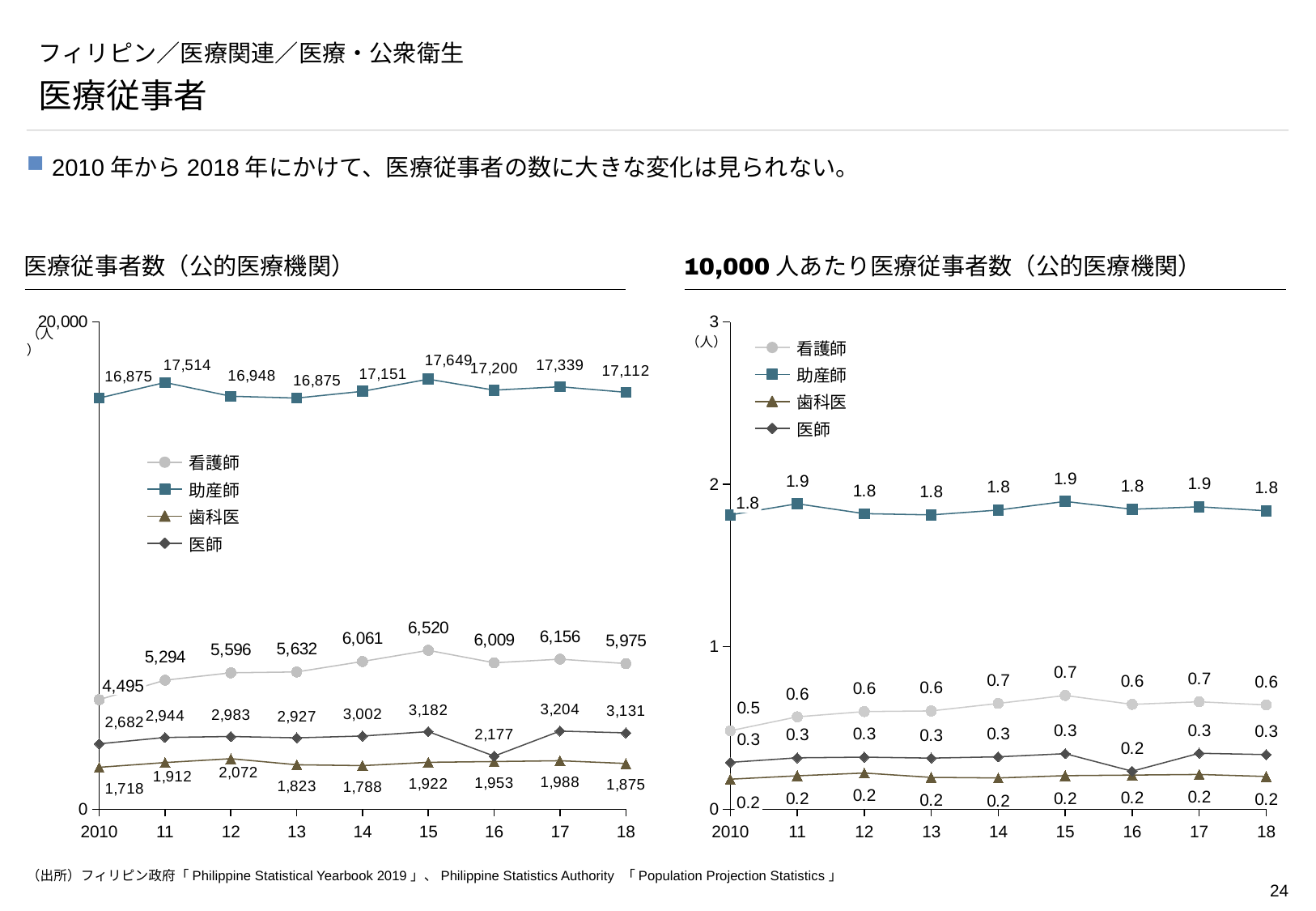

# フィリピン／医療関連／医療・公衆衛生
医療従事者
2010年から2018年にかけて、医療従事者の数に大きな変化は見られない。
医療従事者数（公的医療機関）
10,000人あたり医療従事者数（公的医療機関）

### Chart

| Category |  |  |  |  |
|---|---|---|---|---|

### Chart

| Category |  |  |  |  |
|---|---|---|---|---|
（人）
（人）
看護師

助産師

歯科医

医師

看護師

助産師

1.8
歯科医

医師

4,495
0.2
2010
11
12
13
14
15
16
17
18
2010
11
12
13
14
15
16
17
18
（出所）フィリピン政府「Philippine Statistical Yearbook 2019」、Philippine Statistics Authority 「Population Projection Statistics」